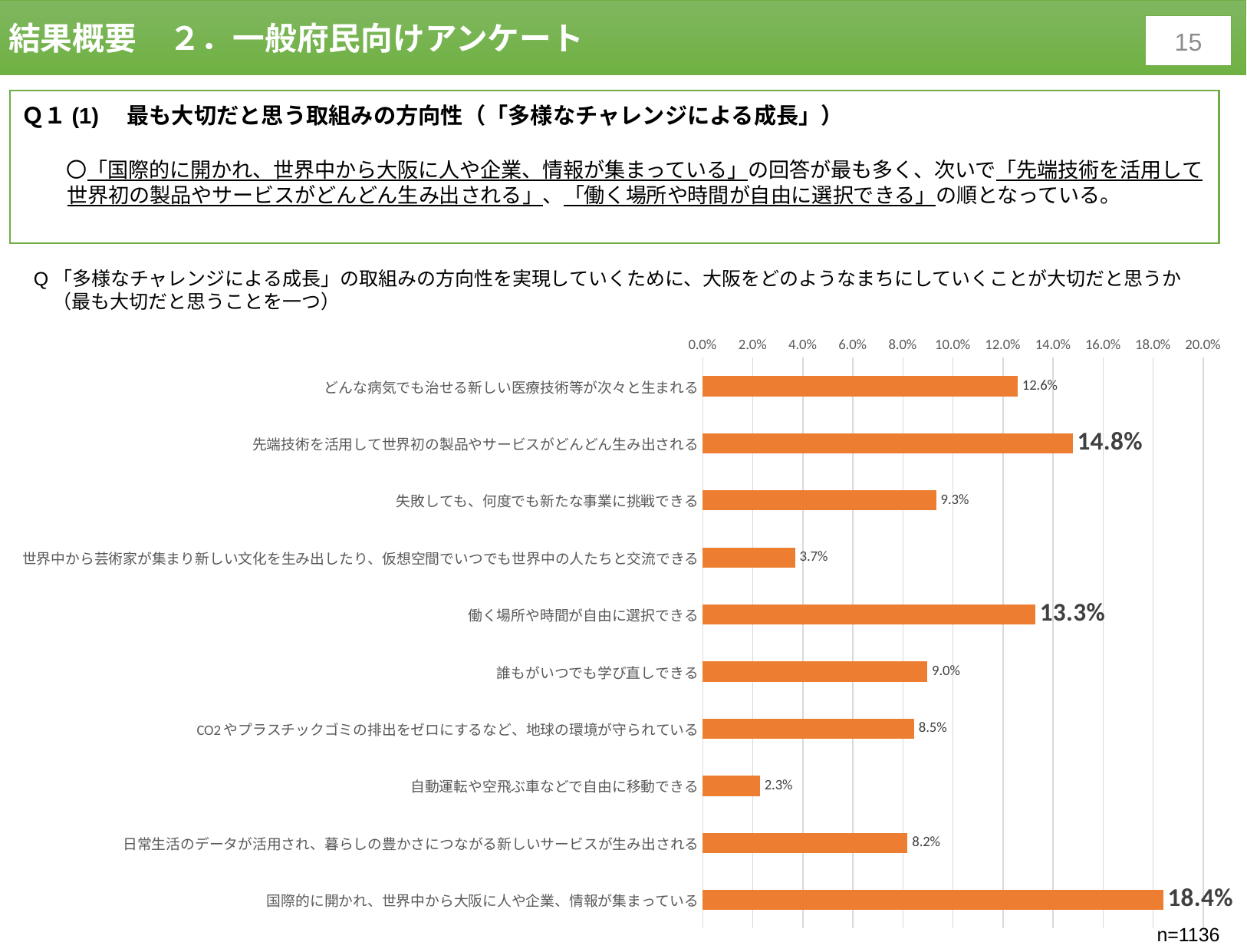

結果概要　２．一般府民向けアンケート
15
Ｑ１(1)　最も大切だと思う取組みの方向性（「多様なチャレンジによる成長」）

　　〇「国際的に開かれ、世界中から大阪に人や企業、情報が集まっている」の回答が最も多く、次いで「先端技術を活用して世界初の製品やサービスがどんどん生み出される」、「働く場所や時間が自由に選択できる」の順となっている。

Q「多様なチャレンジによる成長」の取組みの方向性を実現していくために、大阪をどのようなまちにしていくことが大切だと思うか
　（最も大切だと思うことを一つ）

[unsupported chart]

n=1136